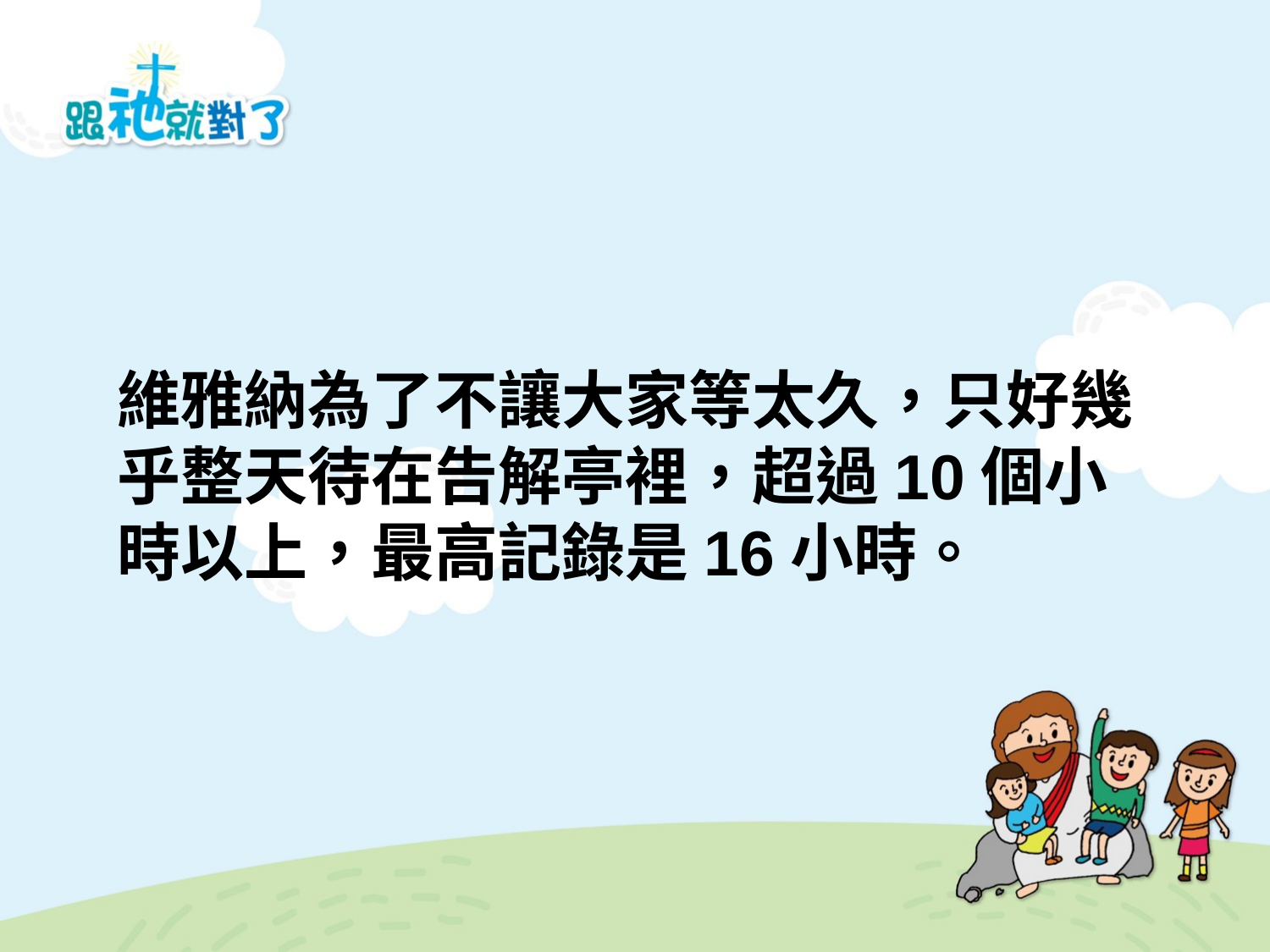

維雅納為了不讓大家等太久，只好幾乎整天待在告解亭裡，超過10個小時以上，最高記錄是16小時。